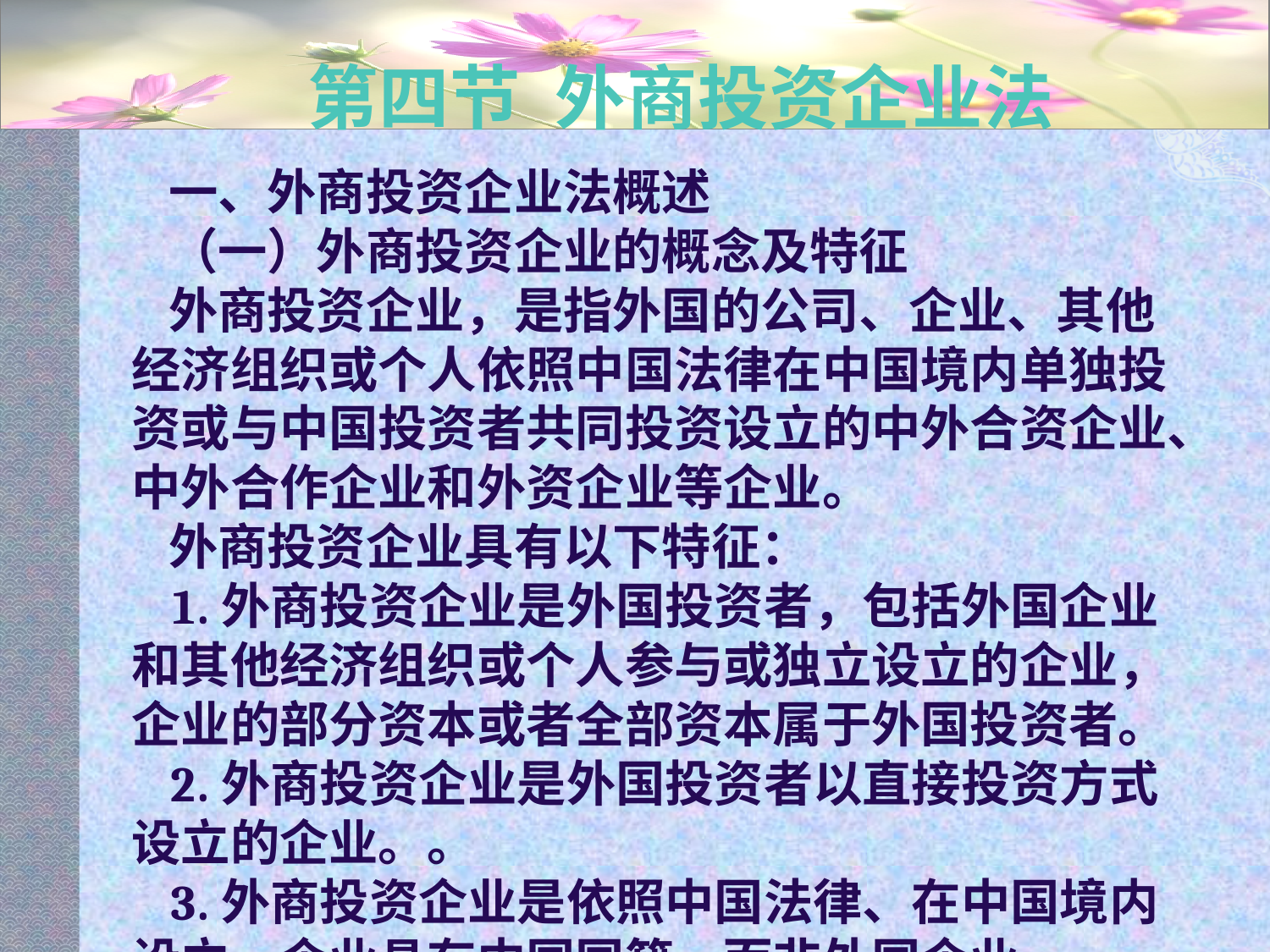

# 第四节  外商投资企业法
一、外商投资企业法概述
（一）外商投资企业的概念及特征
外商投资企业，是指外国的公司、企业、其他经济组织或个人依照中国法律在中国境内单独投资或与中国投资者共同投资设立的中外合资企业、中外合作企业和外资企业等企业。
外商投资企业具有以下特征：
1.外商投资企业是外国投资者，包括外国企业和其他经济组织或个人参与或独立设立的企业，企业的部分资本或者全部资本属于外国投资者。
2.外商投资企业是外国投资者以直接投资方式设立的企业。。
3.外商投资企业是依照中国法律、在中国境内设立，企业具有中国国籍，而非外国企业。